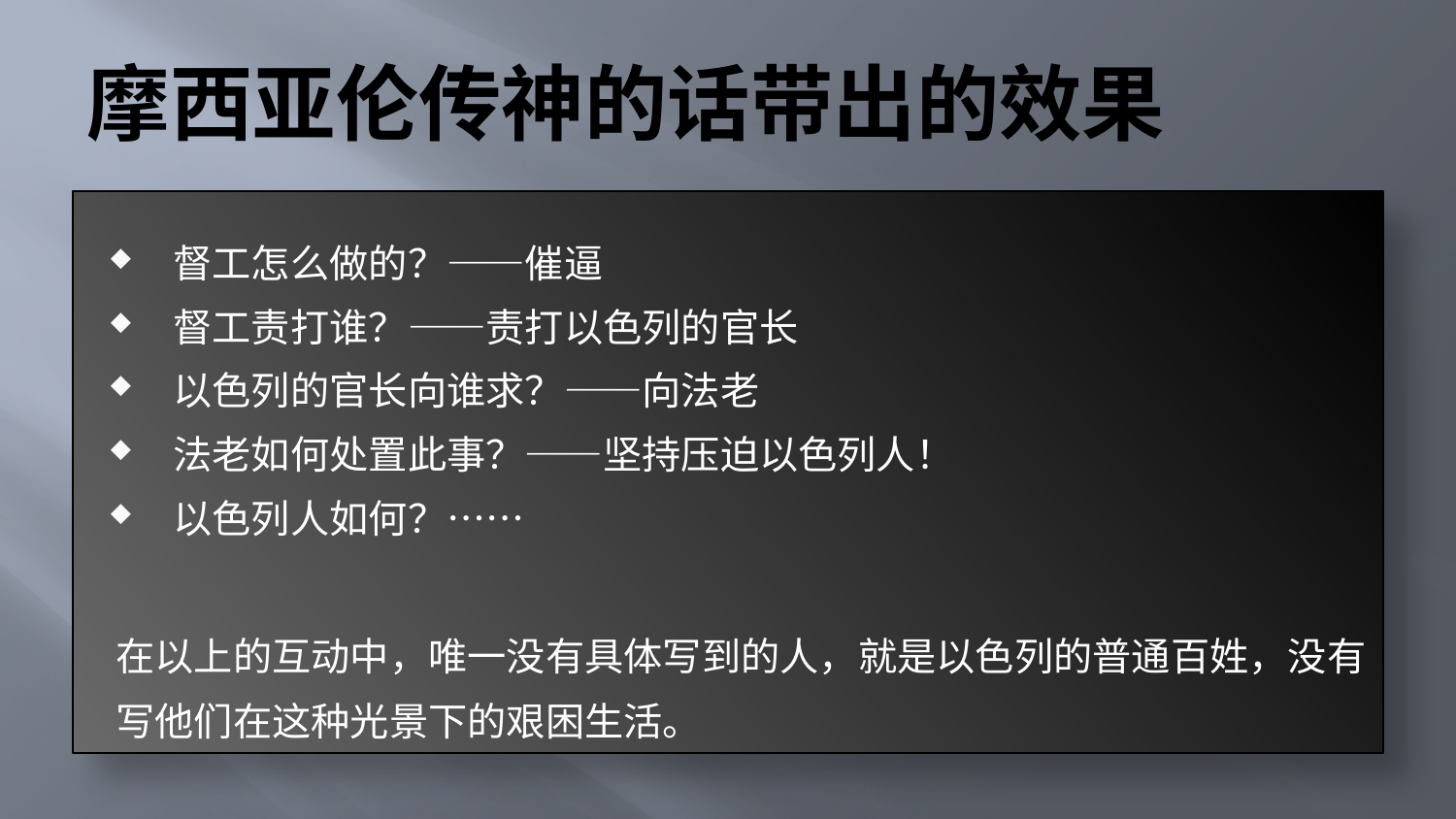

# 摩西亚伦传神的话带出的效果

督工怎么做的？——催逼
督工责打谁？——责打以色列的官长
以色列的官长向谁求？——向法老
法老如何处置此事？——坚持压迫以色列人！
以色列人如何？……

在以上的互动中，唯一没有具体写到的人，就是以色列的普通百姓，没有写他们在这种光景下的艰困生活。